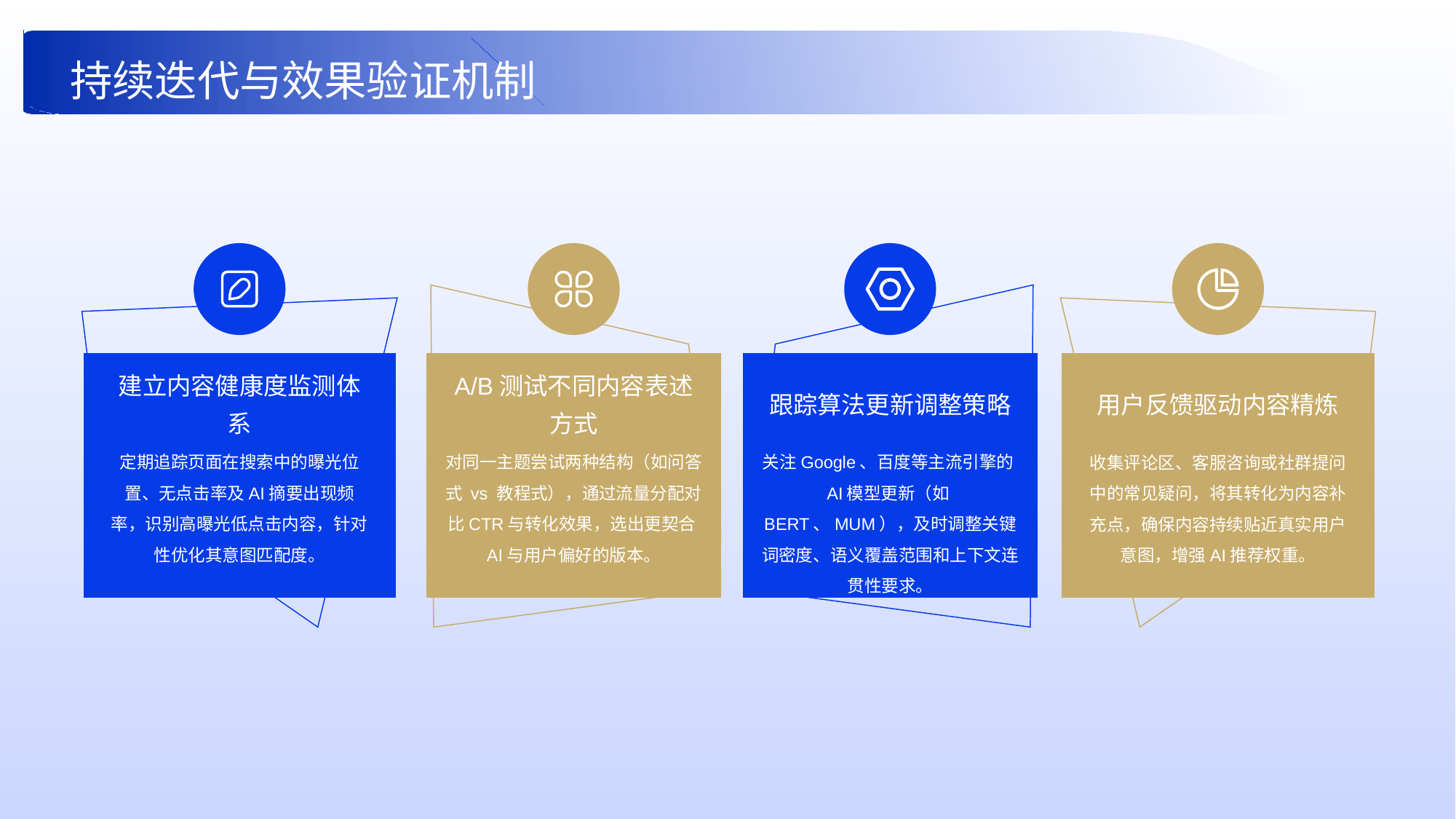

持续迭代与效果验证机制

建立内容健康度监测体系
A/B测试不同内容表述方式
跟踪算法更新调整策略
用户反馈驱动内容精炼
定期追踪页面在搜索中的曝光位置、无点击率及AI摘要出现频率，识别高曝光低点击内容，针对性优化其意图匹配度。
对同一主题尝试两种结构（如问答式 vs 教程式），通过流量分配对比CTR与转化效果，选出更契合AI与用户偏好的版本。
关注Google、百度等主流引擎的AI模型更新（如BERT、MUM），及时调整关键词密度、语义覆盖范围和上下文连贯性要求。
收集评论区、客服咨询或社群提问中的常见疑问，将其转化为内容补充点，确保内容持续贴近真实用户意图，增强AI推荐权重。